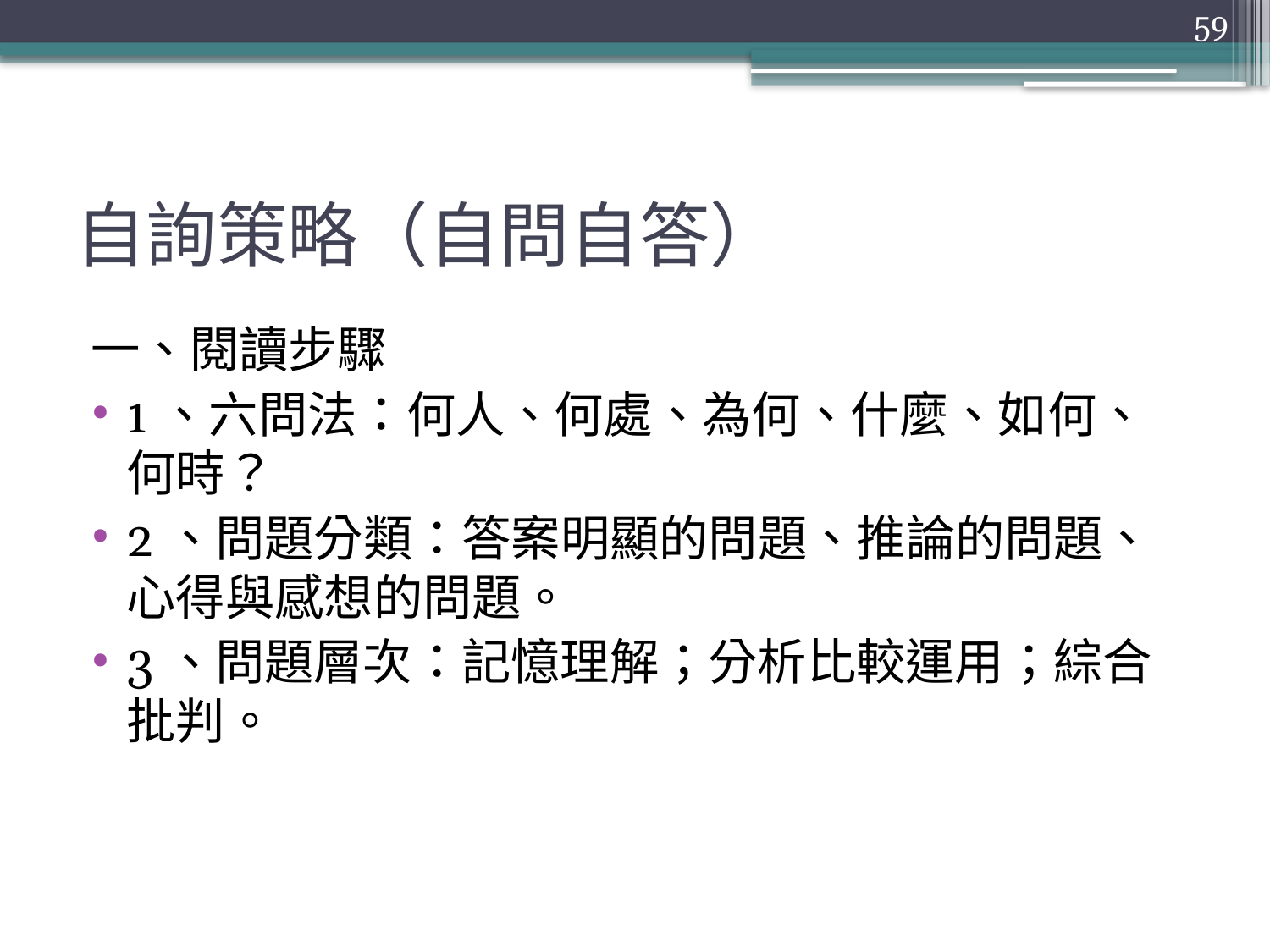

59

# 自詢策略（自問自答）
一、閱讀步驟
1、六問法：何人、何處、為何、什麼、如何、何時？
2、問題分類：答案明顯的問題、推論的問題、心得與感想的問題。
3、問題層次：記憶理解；分析比較運用；綜合批判。